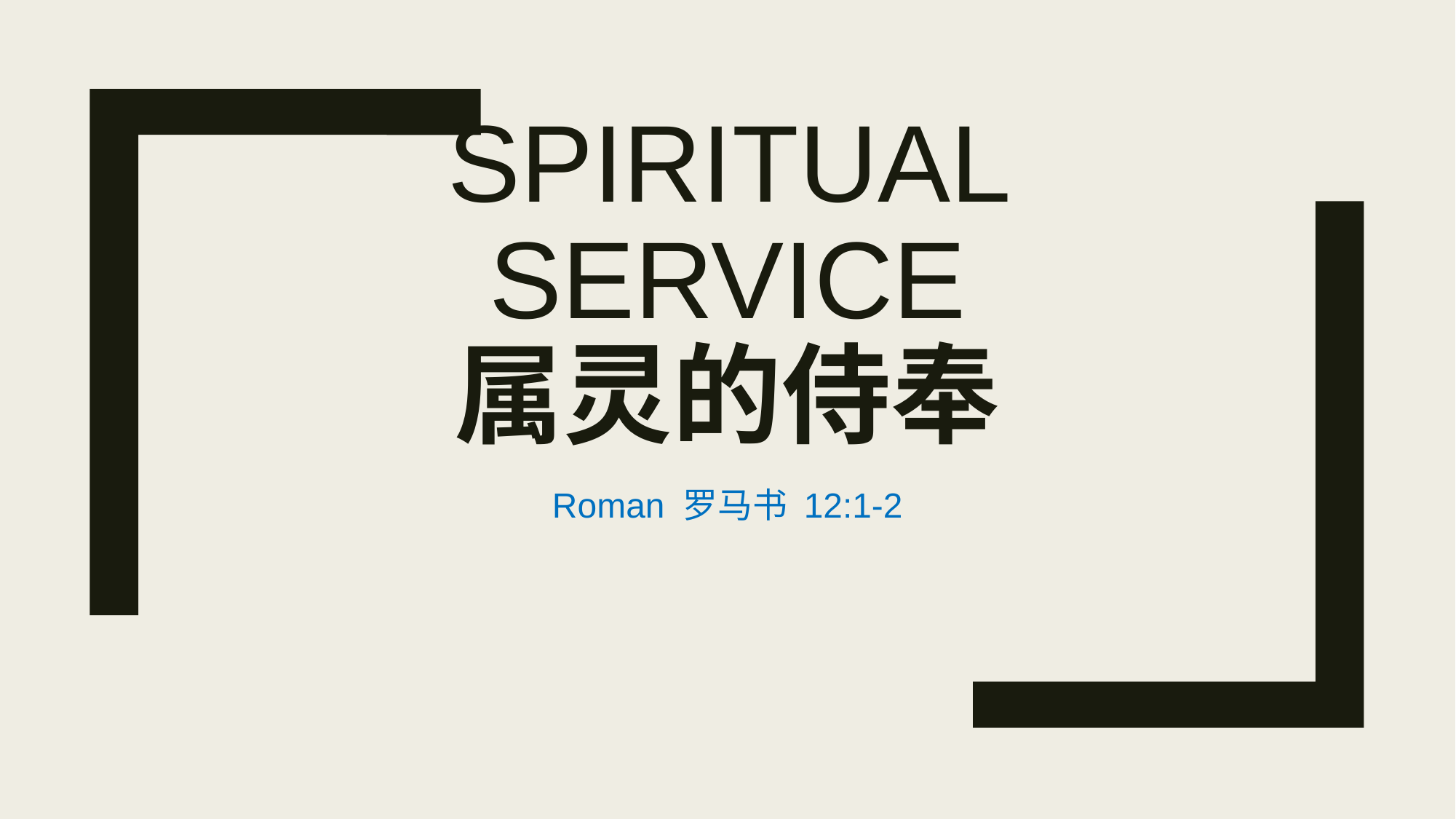

# Spiritual Service 属灵的侍奉
Roman 罗马书 12:1-2